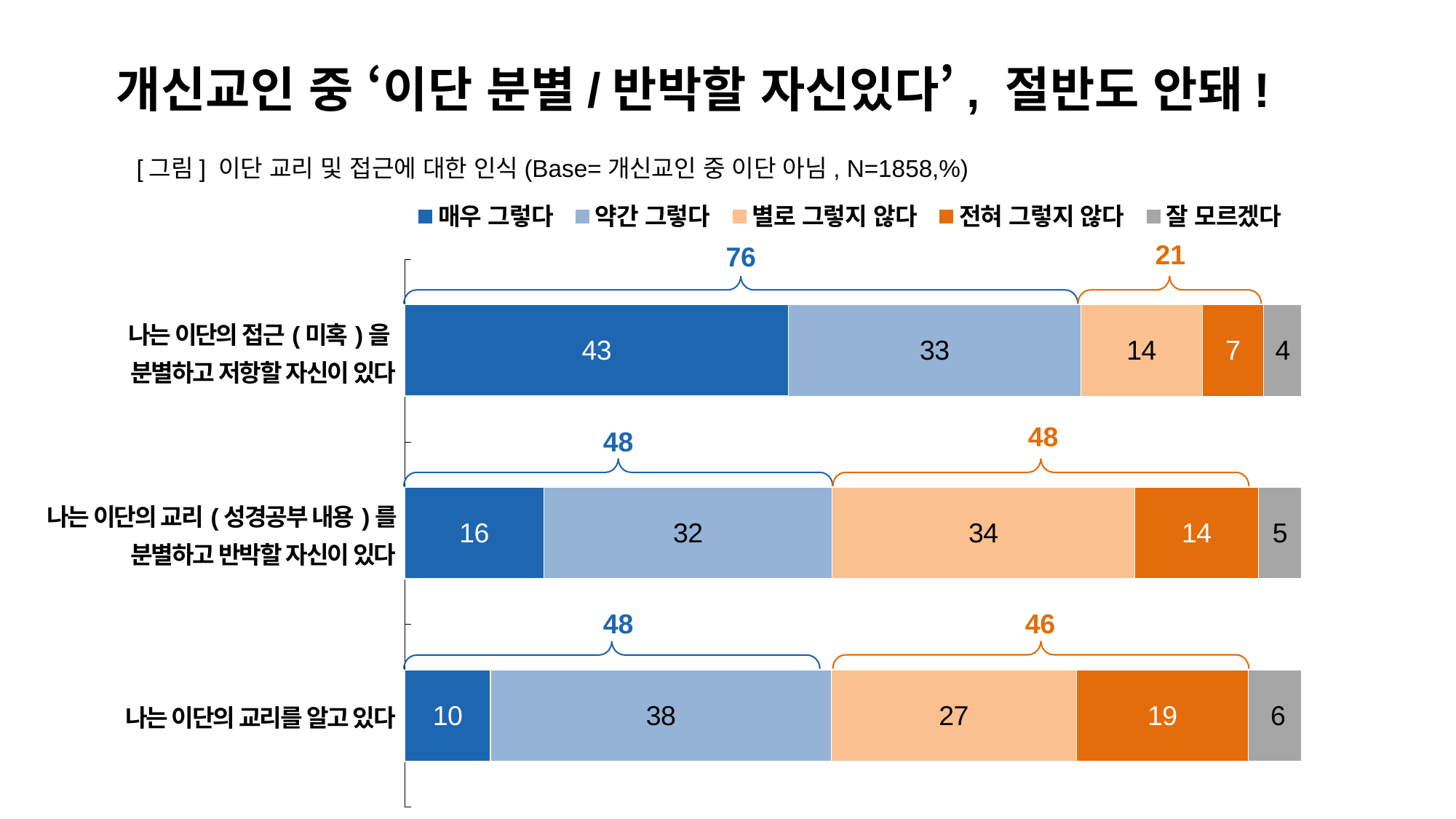

개신교인 중 ‘이단 분별/반박할 자신있다’, 절반도 안돼!

### Chart

| Category | 매우 그렇다 | 약간 그렇다 | 별로 그렇지 않다 | 전혀 그렇지 않다 | 잘 모르겠다 |
|---|---|---|---|---|---|
[그림] 이단 교리 및 접근에 대한 인식(Base=개신교인 중 이단 아님, N=1858,%)

21
76

| 나는 이단의 접근(미혹)을 분별하고 저항할 자신이 있다 |
| --- |
| 나는 이단의 교리(성경공부 내용)를 분별하고 반박할 자신이 있다 |
| 나는 이단의 교리를 알고 있다 |

48
48

48
46